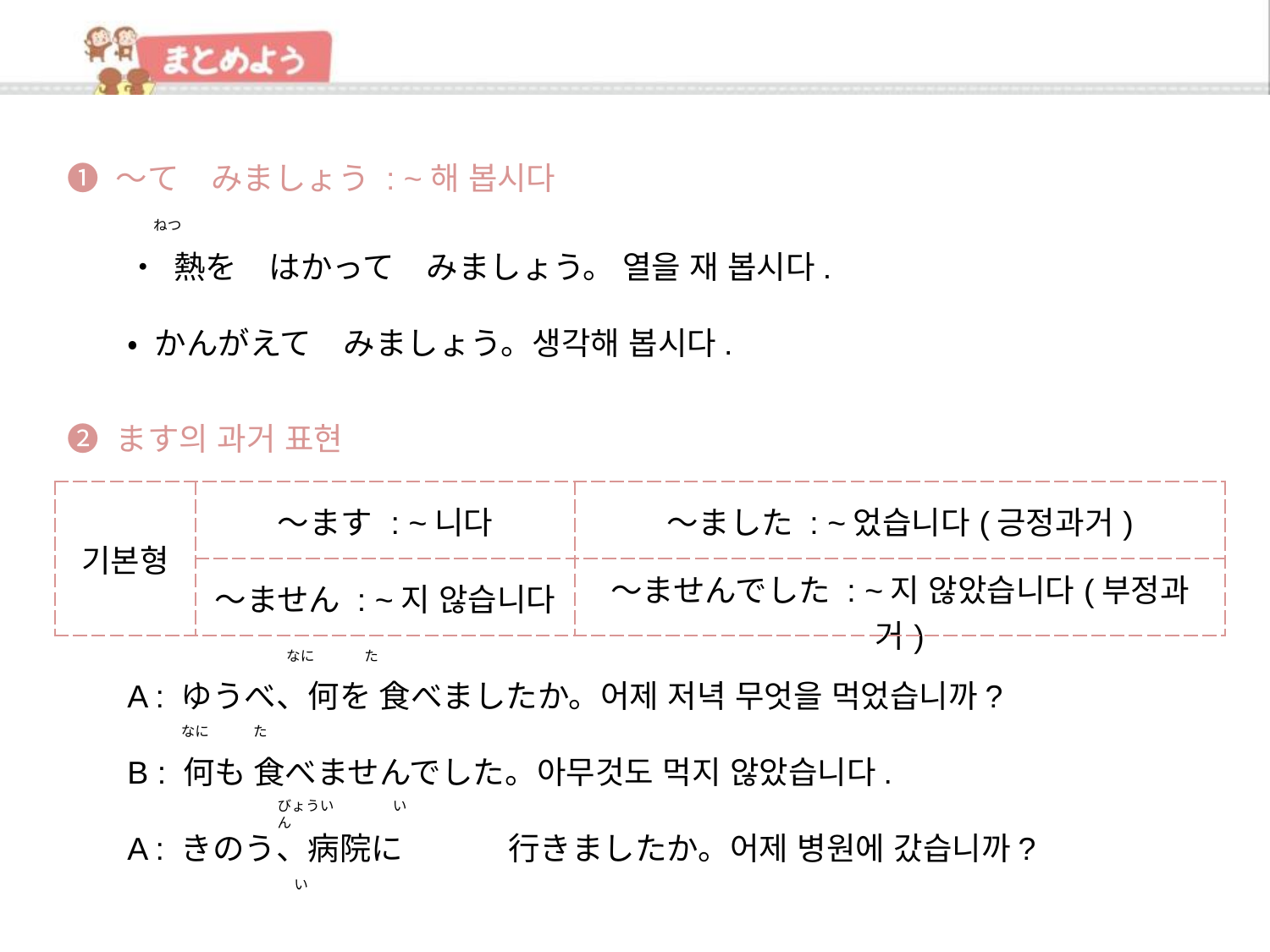

➊ ～て　みましょう : ~해 봅시다
• 熱を　はかって　みましょう。 열을 재 봅시다.
• かんがえて　みましょう。생각해 봅시다.
ねつ
➋ ます의 과거 표현
| 기본형 | ～ます : ~니다 | ～ました : ~었습니다(긍정과거) |
| --- | --- | --- |
|  | ～ません : ~지 않습니다 | ～ませんでした : ~지 않았습니다(부정과거) |
A : ゆうべ、何を 食べましたか。어제 저녁 무엇을 먹었습니까?
B : 何も 食べませんでした。아무것도 먹지 않았습니다.
A : きのう、病院に	行きましたか。어제 병원에 갔습니까?
B : いいえ、行きませんでした。아니오, 가지 않았습니다.
なに
た
なに
た
い
びょういん
い